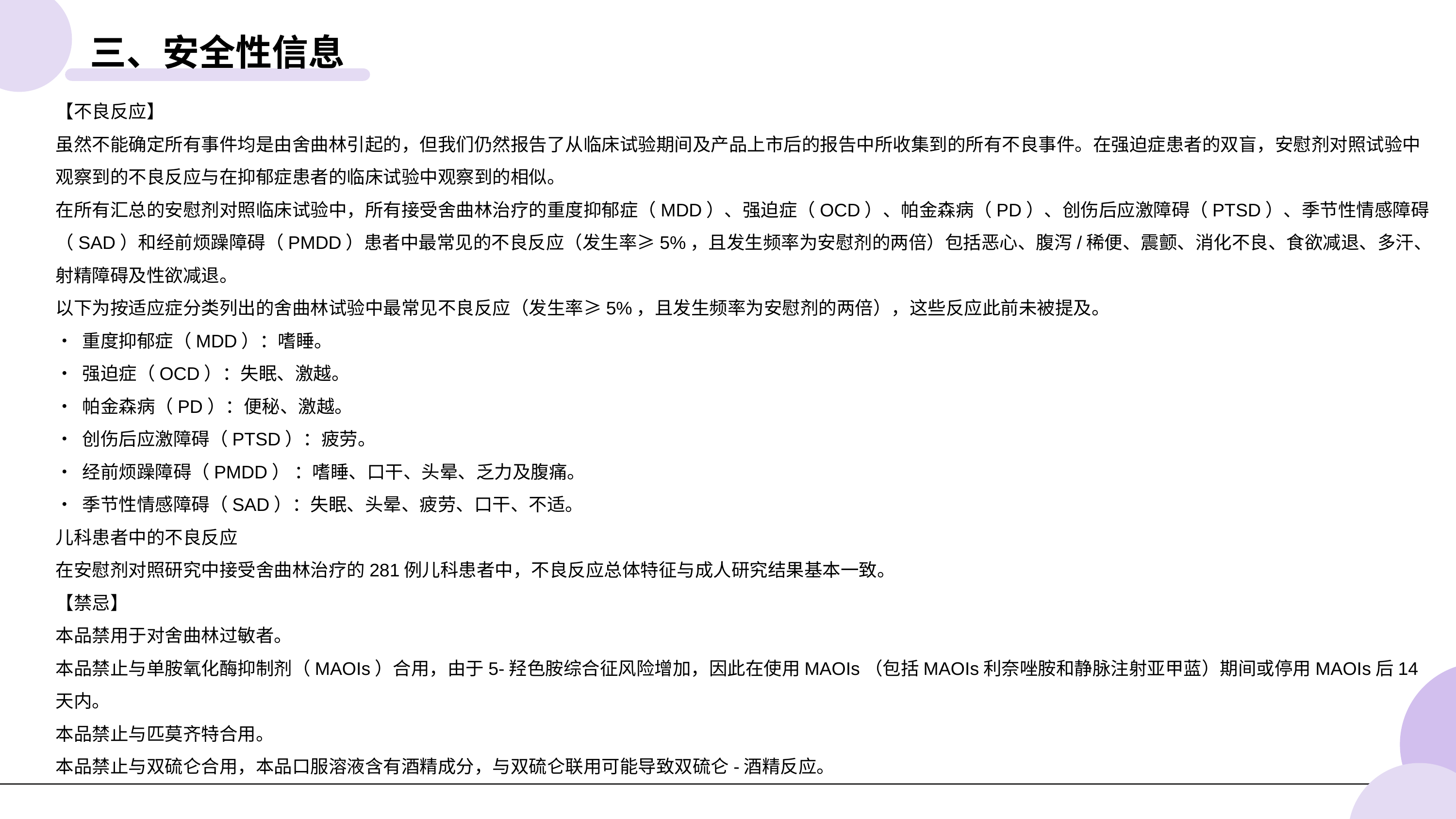

三、安全性信息

【不良反应】
虽然不能确定所有事件均是由舍曲林引起的，但我们仍然报告了从临床试验期间及产品上市后的报告中所收集到的所有不良事件。在强迫症患者的双盲，安慰剂对照试验中观察到的不良反应与在抑郁症患者的临床试验中观察到的相似。
在所有汇总的安慰剂对照临床试验中，所有接受舍曲林治疗的重度抑郁症（MDD）、强迫症（OCD）、帕金森病（PD）、创伤后应激障碍（PTSD）、季节性情感障碍（SAD）和经前烦躁障碍（PMDD）患者中最常见的不良反应（发生率≥5%，且发生频率为安慰剂的两倍）包括恶心、腹泻/稀便、震颤、消化不良、食欲减退、多汗、射精障碍及性欲减退。
以下为按适应症分类列出的舍曲林试验中最常见不良反应（发生率≥5%，且发生频率为安慰剂的两倍），这些反应此前未被提及。
• 重度抑郁症（MDD）：嗜睡。
• 强迫症（OCD）：失眠、激越。
• 帕金森病（PD）：便秘、激越。
• 创伤后应激障碍（PTSD）：疲劳。
• 经前烦躁障碍（PMDD） ：嗜睡、口干、头晕、乏力及腹痛。
• 季节性情感障碍（SAD）：失眠、头晕、疲劳、口干、不适。
儿科患者中的不良反应
在安慰剂对照研究中接受舍曲林治疗的281例儿科患者中，不良反应总体特征与成人研究结果基本一致。
【禁忌】
本品禁用于对舍曲林过敏者。
本品禁止与单胺氧化酶抑制剂（MAOIs）合用，由于5-羟色胺综合征风险增加，因此在使用MAOIs（包括MAOIs利奈唑胺和静脉注射亚甲蓝）期间或停用MAOIs后14天内。
本品禁止与匹莫齐特合用。
本品禁止与双硫仑合用，本品口服溶液含有酒精成分，与双硫仑联用可能导致双硫仑-酒精反应。